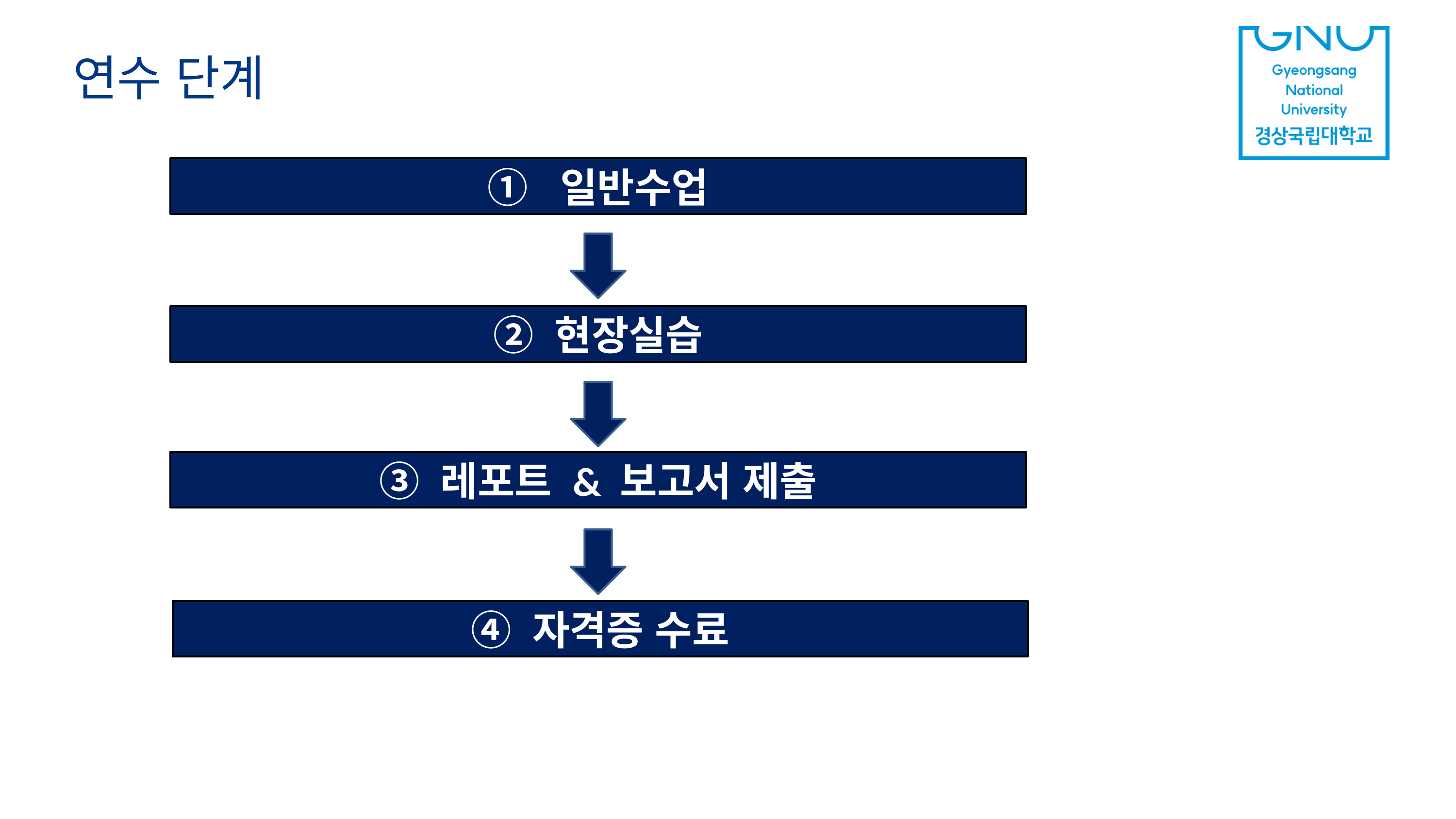

# 연수 단계
  일반수업

② 현장실습

③ 레포트 & 보고서 제출

④ 자격증 수료